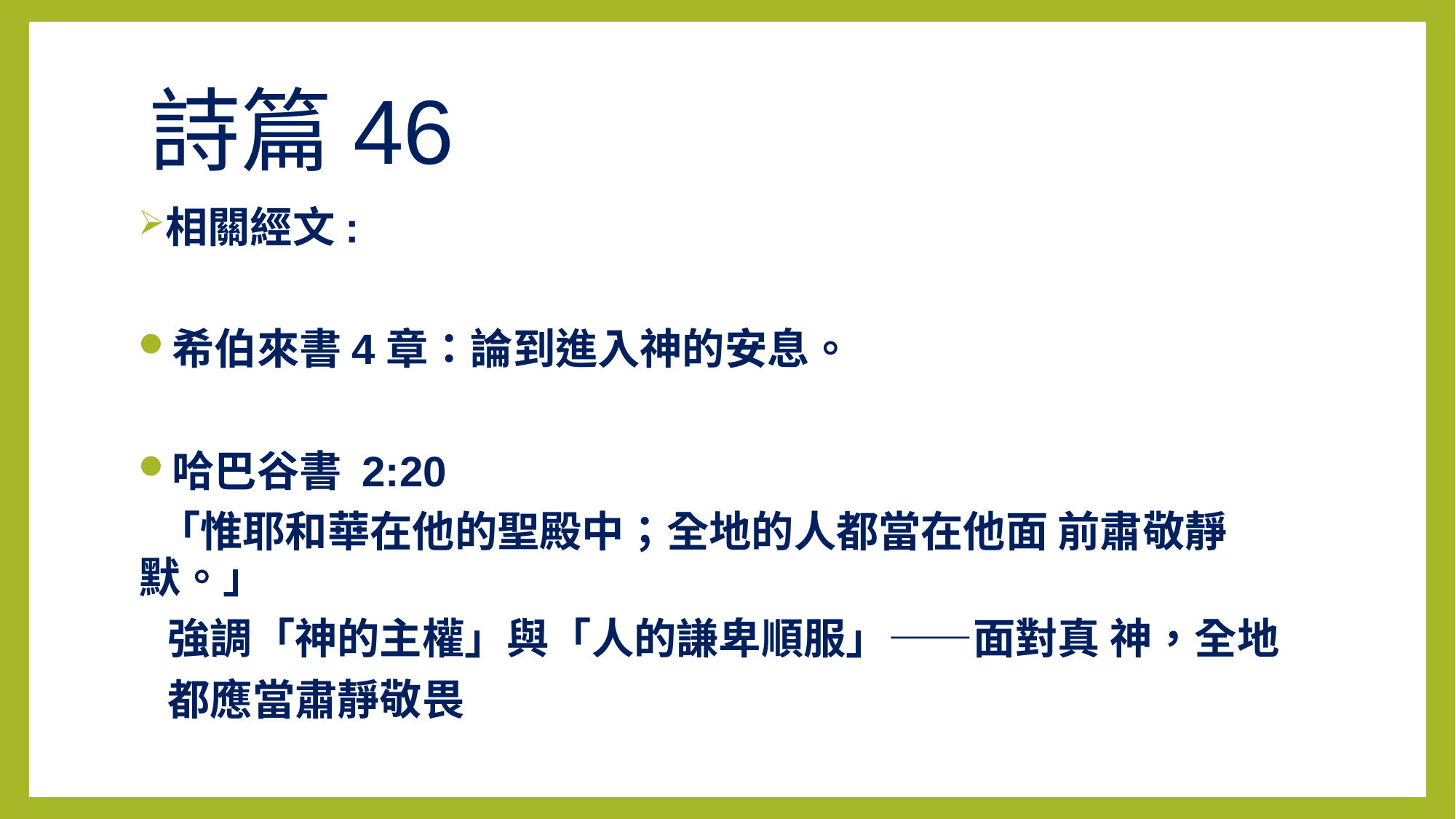

# 詩篇46
相關經文:

希伯來書4章：論到進入神的安息。

哈巴谷書 2:20
 「惟耶和華在他的聖殿中；全地的人都當在他面 前肅敬靜默。」
  強調「神的主權」與「人的謙卑順服」——面對真 神，全地
  都應當肅靜敬畏